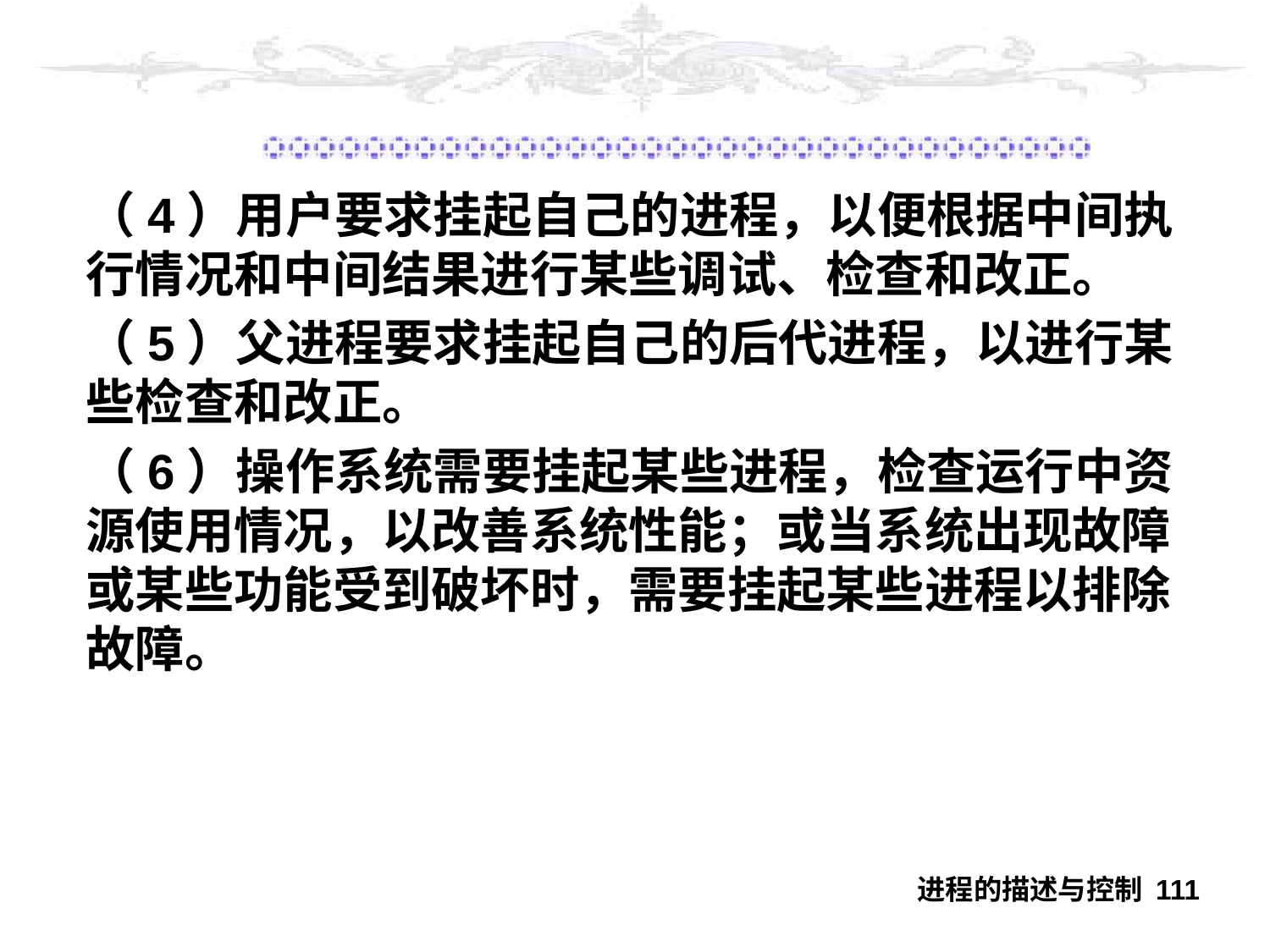

#
（4）用户要求挂起自己的进程，以便根据中间执行情况和中间结果进行某些调试、检查和改正。
（5）父进程要求挂起自己的后代进程，以进行某些检查和改正。
（6）操作系统需要挂起某些进程，检查运行中资源使用情况，以改善系统性能；或当系统出现故障或某些功能受到破坏时，需要挂起某些进程以排除故障。